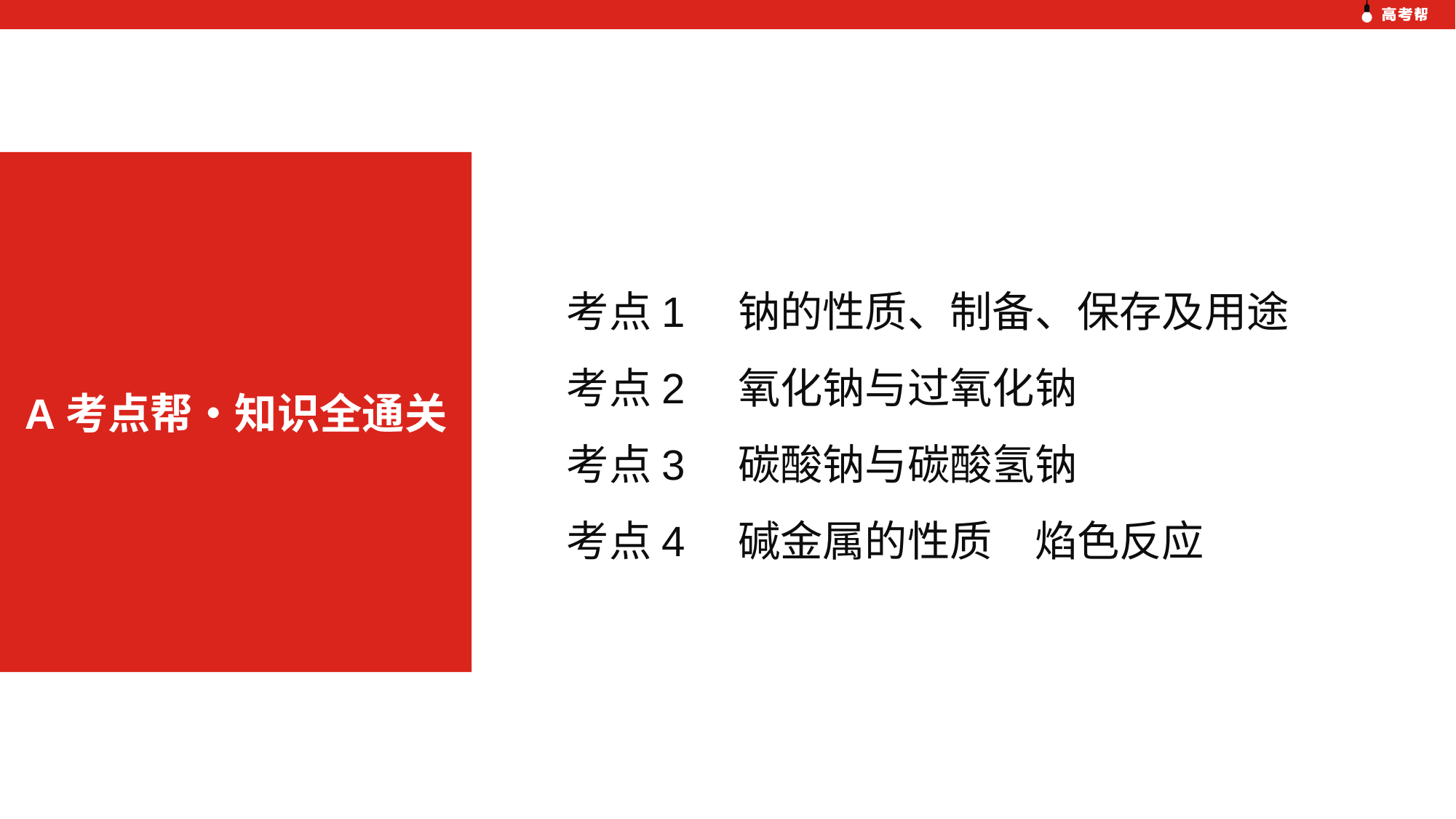

考点1　钠的性质、制备、保存及用途
考点2　氧化钠与过氧化钠
考点3　碳酸钠与碳酸氢钠
考点4　碱金属的性质　焰色反应
A考点帮•知识全通关